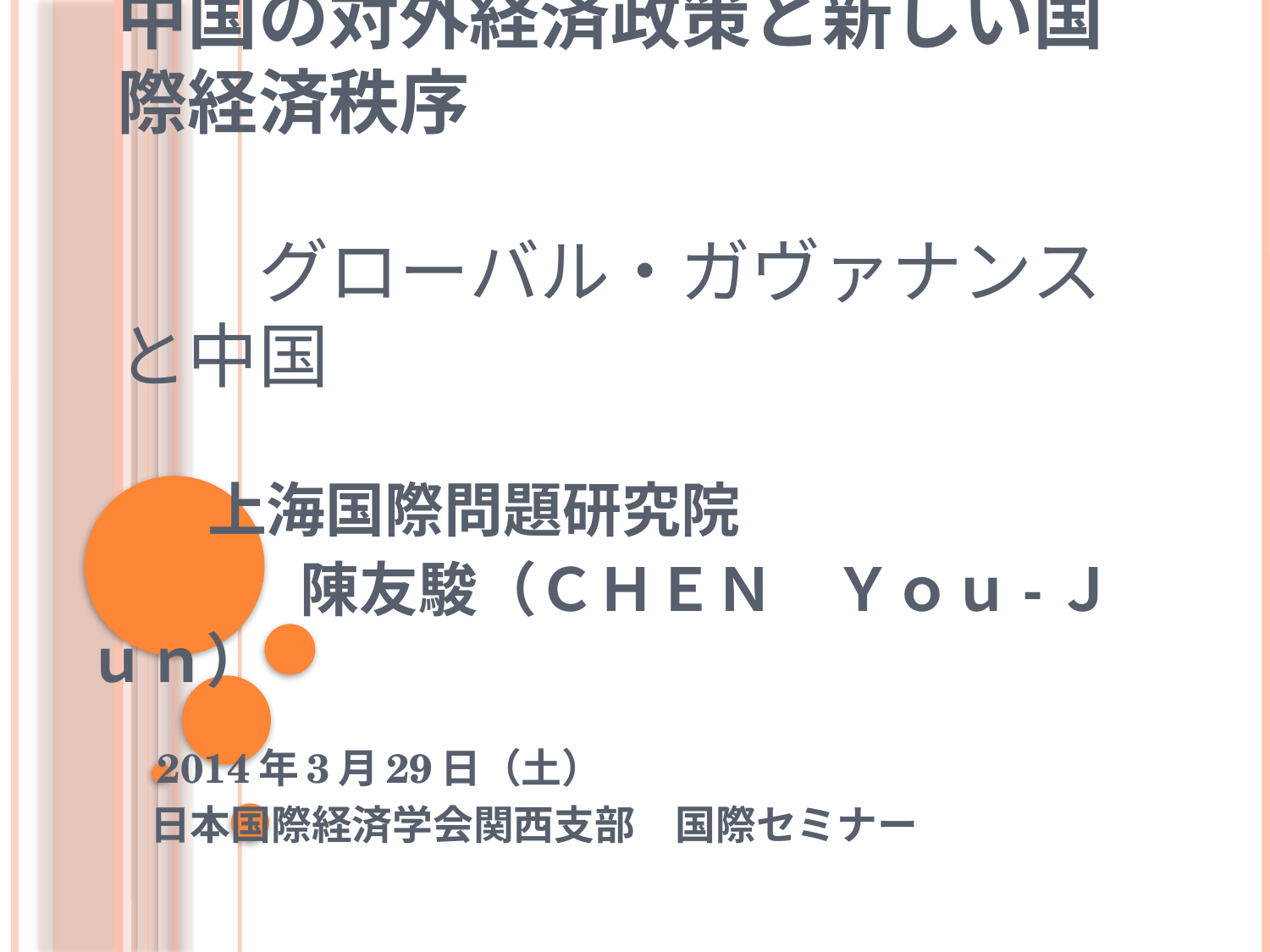

# 中国の対外経済政策と新しい国際経済秩序 　　グローバル・ガヴァナンスと中国
        上海国際問題研究院
　　       陳友駿（ＣＨＥＮ　Ｙｏｕ-Ｊｕｎ）

      2014年3月29日（土）
      日本国際経済学会関西支部　国際セミナー